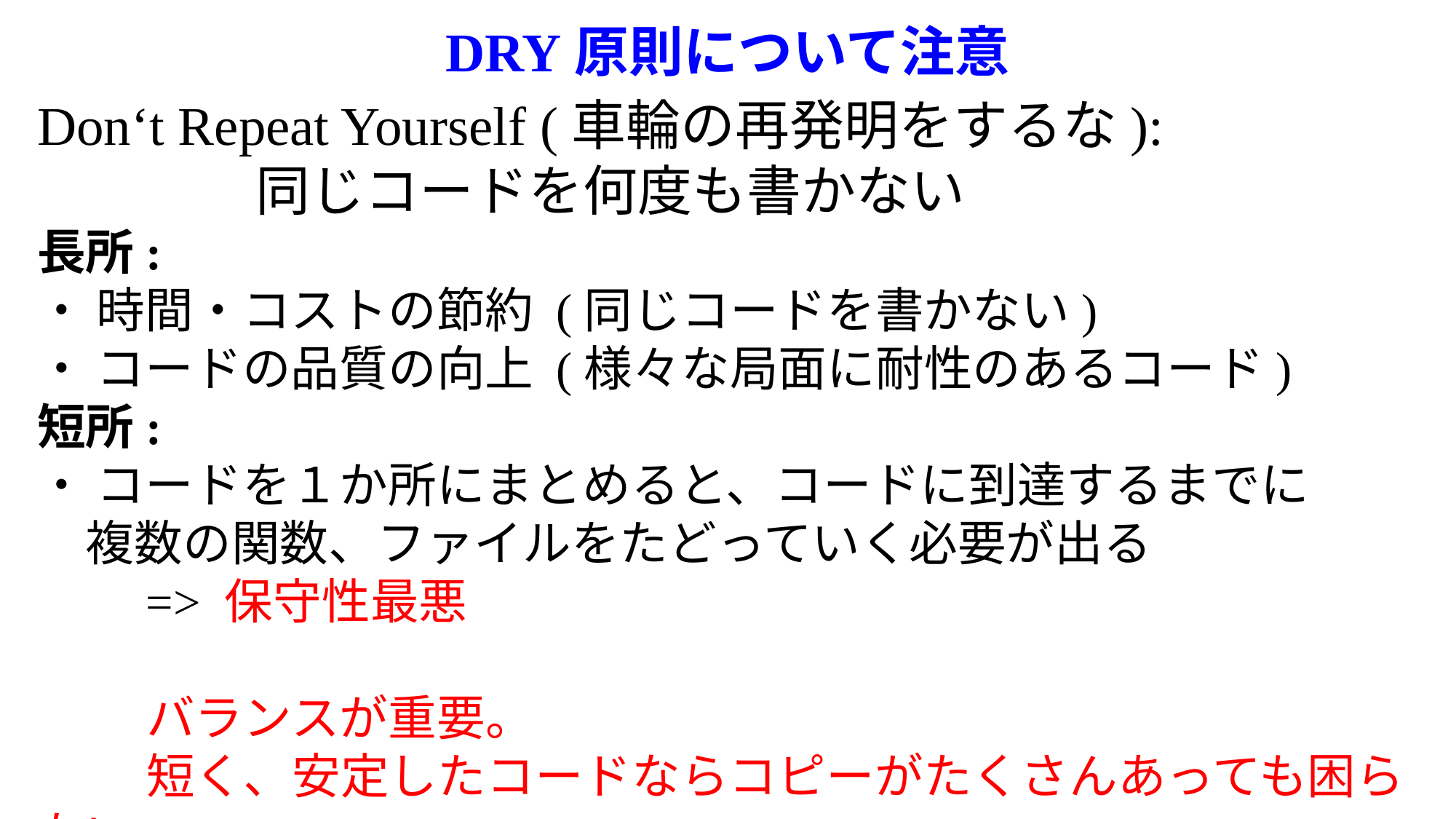

# DRY原則について注意
Don‘t Repeat Yourself (車輪の再発明をするな):
		同じコードを何度も書かない
長所:
・ 時間・コストの節約 (同じコードを書かない)
・ コードの品質の向上 (様々な局面に耐性のあるコード)
短所:
・ コードを１か所にまとめると、コードに到達するまでに
　複数の関数、ファイルをたどっていく必要が出る
　　=> 保守性最悪

	バランスが重要。
	短く、安定したコードならコピーがたくさんあっても困らない